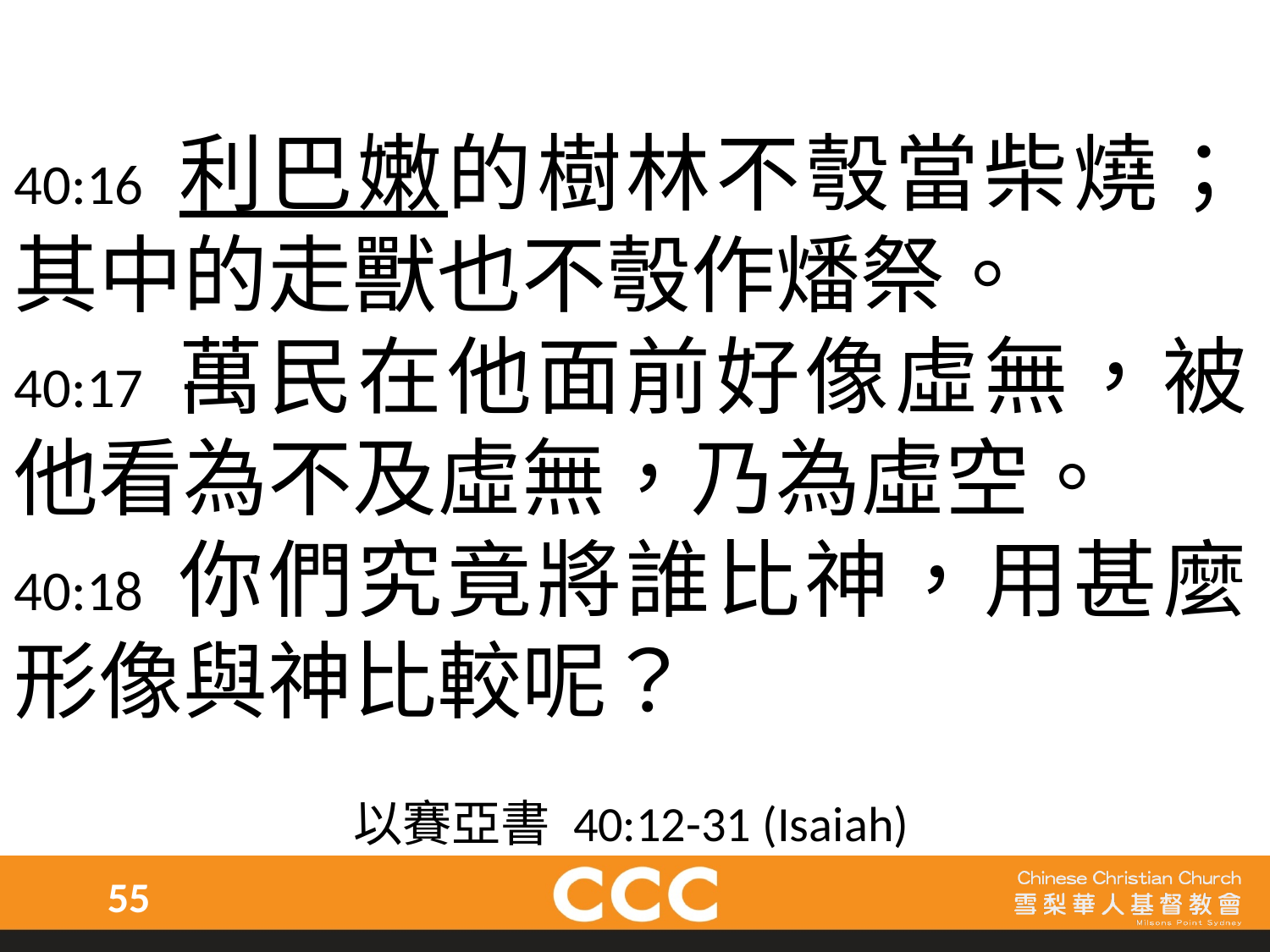

40:16 利巴嫩的樹林不彀當柴燒；其中的走獸也不彀作燔祭。
40:17 萬民在他面前好像虛無，被他看為不及虛無，乃為虛空。
40:18 你們究竟將誰比神，用甚麼形像與神比較呢？
以賽亞書 40:12-31 (Isaiah)
55